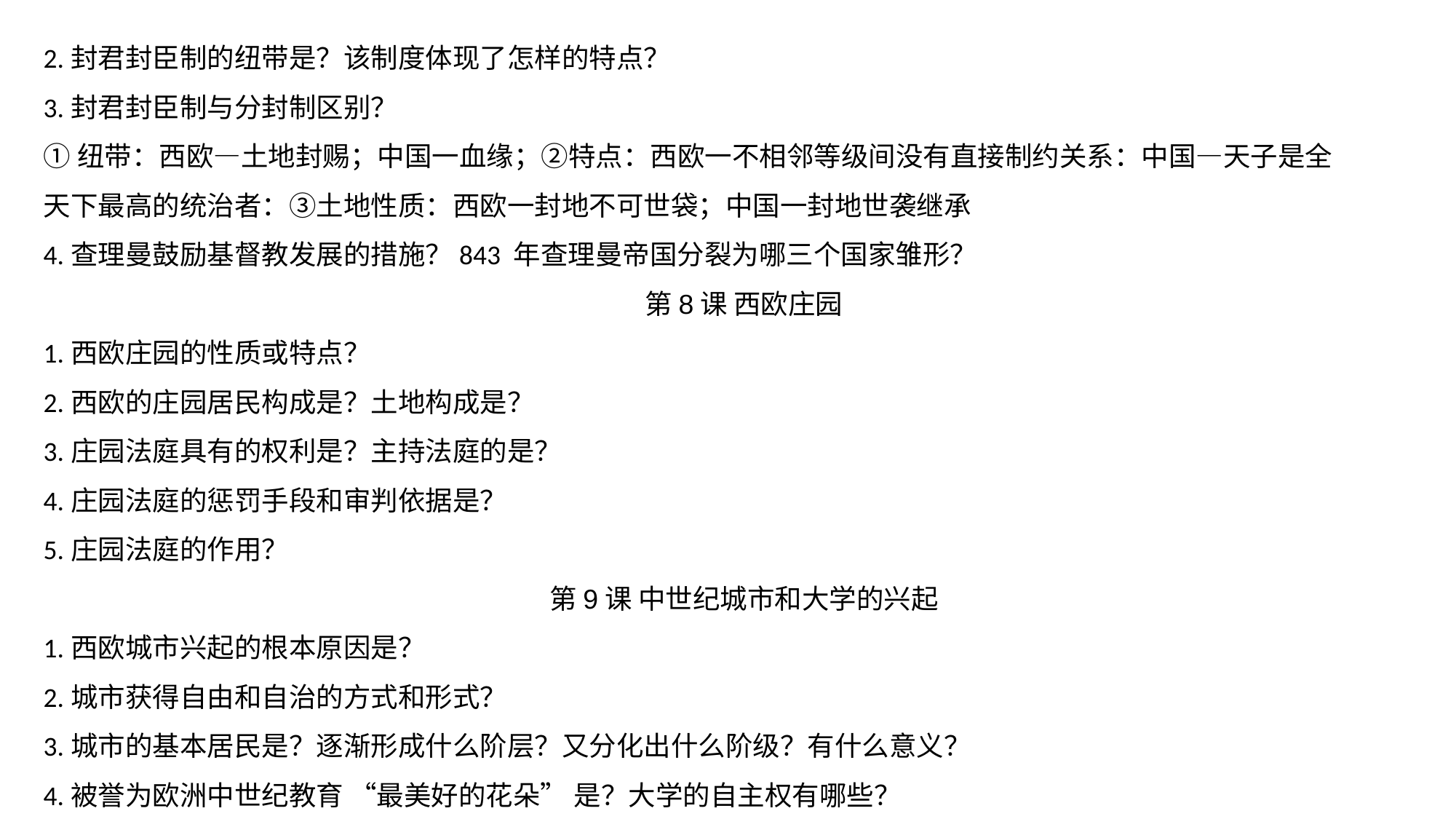

2.封君封臣制的纽带是？该制度体现了怎样的特点？
3.封君封臣制与分封制区别？
①纽带：西欧—土地封赐；中国一血缘；②特点：西欧一不相邻等级间没有直接制约关系：中国—天子是全
天下最高的统治者：③土地性质：西欧一封地不可世袋；中国一封地世袭继承
4.查理曼鼓励基督教发展的措施？843 年查理曼帝国分裂为哪三个国家雏形？
第8课 西欧庄园
1.西欧庄园的性质或特点？
2.西欧的庄园居民构成是？土地构成是？
3.庄园法庭具有的权利是？主持法庭的是？
4.庄园法庭的惩罚手段和审判依据是？
5.庄园法庭的作用？
第9课 中世纪城市和大学的兴起
1.西欧城市兴起的根本原因是？
2.城市获得自由和自治的方式和形式？
3.城市的基本居民是？逐渐形成什么阶层？又分化出什么阶级？有什么意义？
4.被誉为欧洲中世纪教育 “最美好的花朵” 是？大学的自主权有哪些？